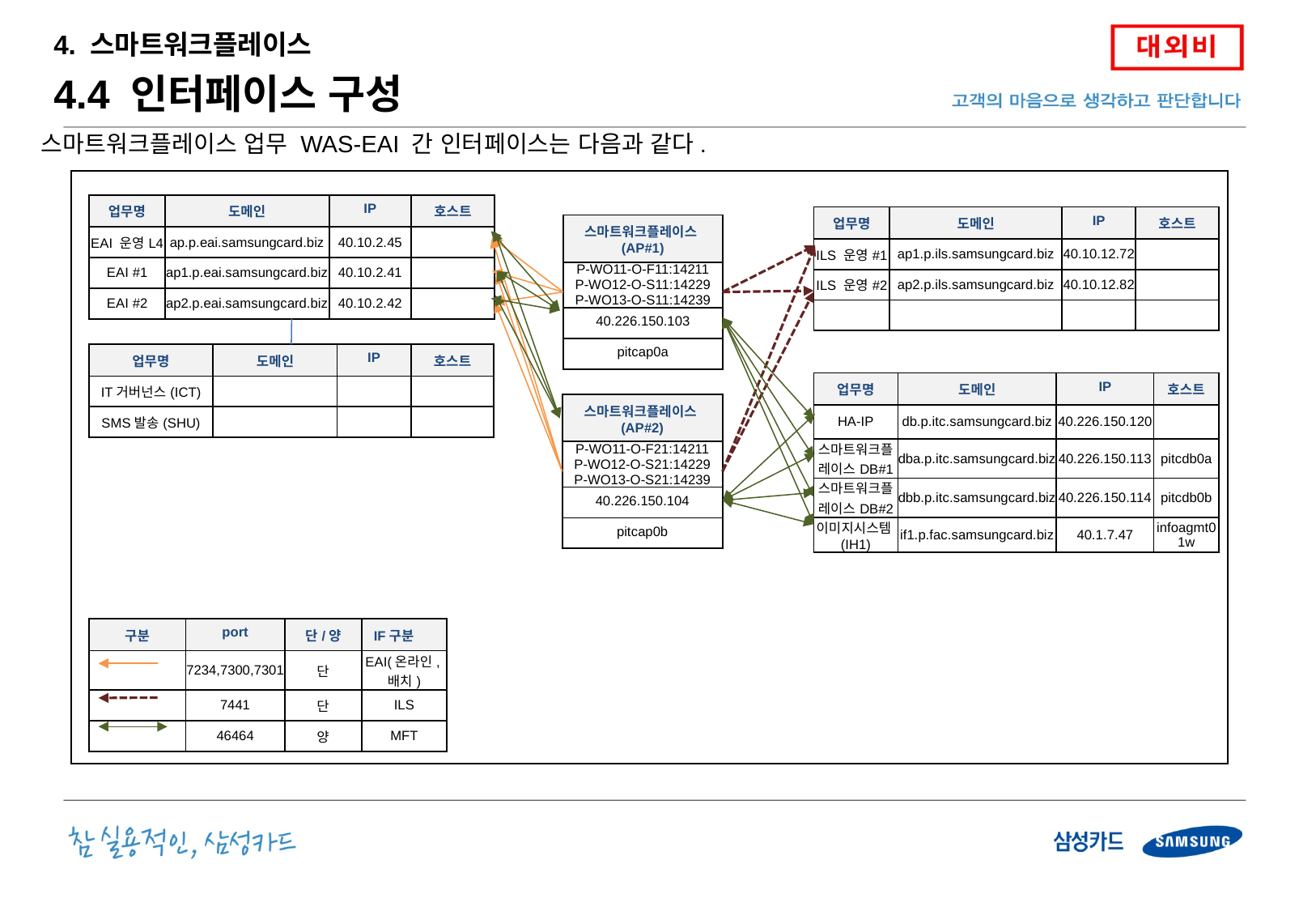

4. 스마트워크플레이스
4.4 인터페이스 구성
스마트워크플레이스 업무 WAS-EAI 간 인터페이스는 다음과 같다.

| 업무명 | 도메인 | IP | 호스트 |
| --- | --- | --- | --- |
| EAI 운영L4 | ap.p.eai.samsungcard.biz | 40.10.2.45 |  |
| EAI #1 | ap1.p.eai.samsungcard.biz | 40.10.2.41 |  |
| EAI #2 | ap2.p.eai.samsungcard.biz | 40.10.2.42 |  |
| 업무명 | 도메인 | IP | 호스트 |
| --- | --- | --- | --- |
| ILS 운영#1 | ap1.p.ils.samsungcard.biz | 40.10.12.72 |  |
| ILS 운영#2 | ap2.p.ils.samsungcard.biz | 40.10.12.82 |  |
|  |  |  |  |
| 스마트워크플레이스(AP#1) |
| --- |
| P-WO11-O-F11:14211 P-WO12-O-S11:14229 P-WO13-O-S11:14239 |
| 40.226.150.103 |
| pitcap0a |
| 업무명 | 도메인 | IP | 호스트 |
| --- | --- | --- | --- |
| IT거버넌스(ICT) |  |  |  |
| SMS발송(SHU) |  |  |  |
| 업무명 | 도메인 | IP | 호스트 |
| --- | --- | --- | --- |
| HA-IP | db.p.itc.samsungcard.biz | 40.226.150.120 |  |
| 스마트워크플레이스DB#1 | dba.p.itc.samsungcard.biz | 40.226.150.113 | pitcdb0a |
| 스마트워크플레이스DB#2 | dbb.p.itc.samsungcard.biz | 40.226.150.114 | pitcdb0b |
| 이미지시스템(IH1) | if1.p.fac.samsungcard.biz | 40.1.7.47 | infoagmt01w |
| 스마트워크플레이스(AP#2) |
| --- |
| P-WO11-O-F21:14211 P-WO12-O-S21:14229 P-WO13-O-S21:14239 |
| 40.226.150.104 |
| pitcap0b |
| 구분 | port | 단/양 | IF구분 |
| --- | --- | --- | --- |
|  | 7234,7300,7301 | 단 | EAI(온라인,배치) |
|  | 7441 | 단 | ILS |
|  | 46464 | 양 | MFT |